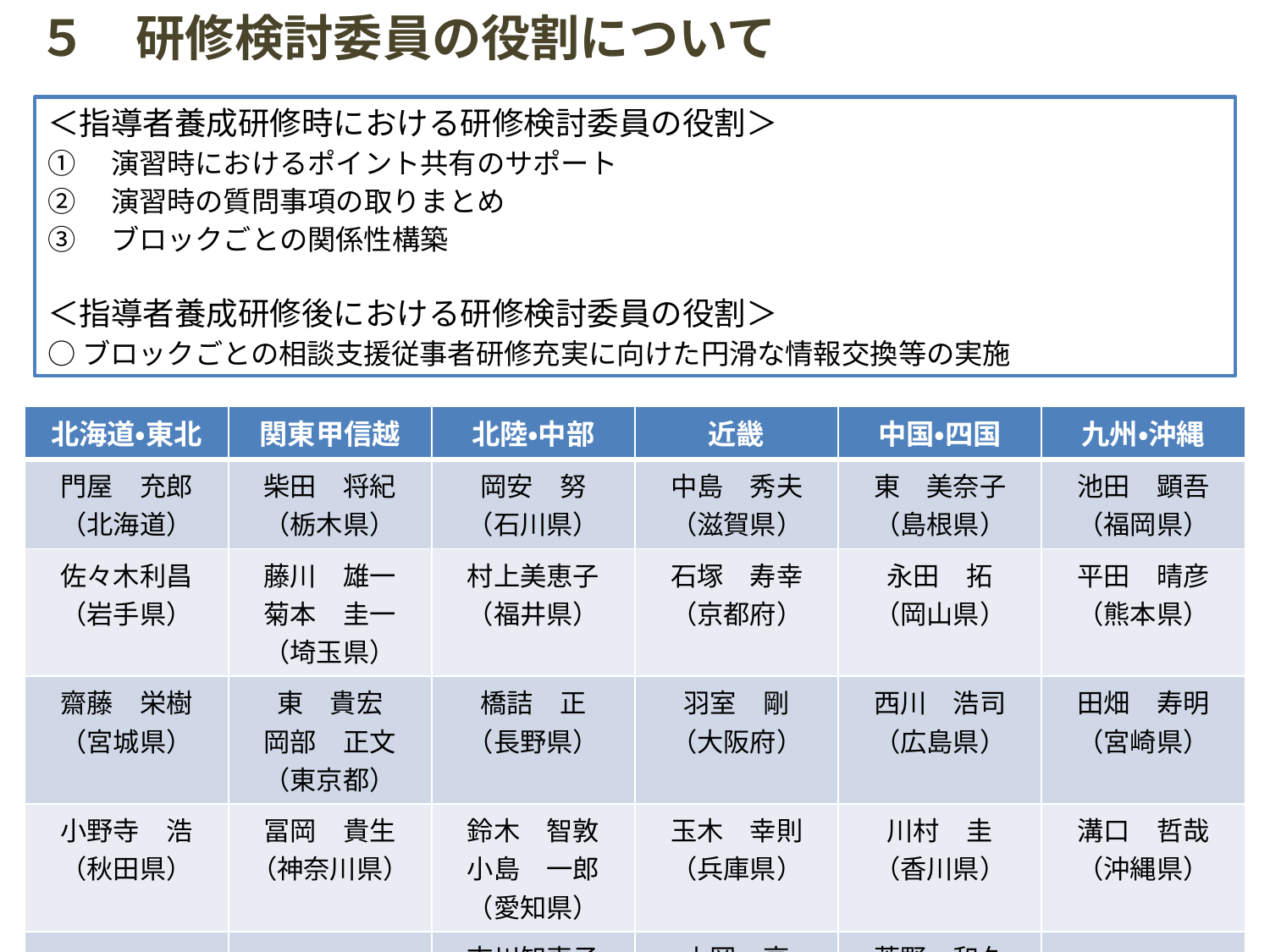

# ５　研修検討委員の役割について
＜指導者養成研修時における研修検討委員の役割＞
演習時におけるポイント共有のサポート
演習時の質問事項の取りまとめ
ブロックごとの関係性構築

＜指導者養成研修後における研修検討委員の役割＞
○ブロックごとの相談支援従事者研修充実に向けた円滑な情報交換等の実施
| 北海道・東北 | 関東甲信越 | 北陸・中部 | 近畿 | 中国・四国 | 九州・沖縄 |
| --- | --- | --- | --- | --- | --- |
| 門屋　充郎 （北海道） | 柴田　将紀 （栃木県） | 岡安　努 （石川県） | 中島　秀夫 （滋賀県） | 東　美奈子 （島根県） | 池田　顕吾 （福岡県） |
| 佐々木利昌 （岩手県） | 藤川　雄一 菊本　圭一 （埼玉県） | 村上美恵子 （福井県） | 石塚　寿幸 （京都府） | 永田　拓 （岡山県） | 平田　晴彦 （熊本県） |
| 齋藤　栄樹 （宮城県） | 東　貴宏 岡部　正文 （東京都） | 橋詰　正 （長野県） | 羽室　剛 （大阪府） | 西川　浩司 （広島県） | 田畑　寿明 （宮崎県） |
| 小野寺　浩 （秋田県） | 冨岡　貴生 （神奈川県） | 鈴木　智敦 小島　一郎 （愛知県） | 玉木　幸則 （兵庫県） | 川村　圭 （香川県） | 溝口　哲哉 （沖縄県） |
|  |  | 市川知恵子 （三重県） | 山岡　亨 （奈良県） | 菅野　和久 （愛媛県） |  |
11